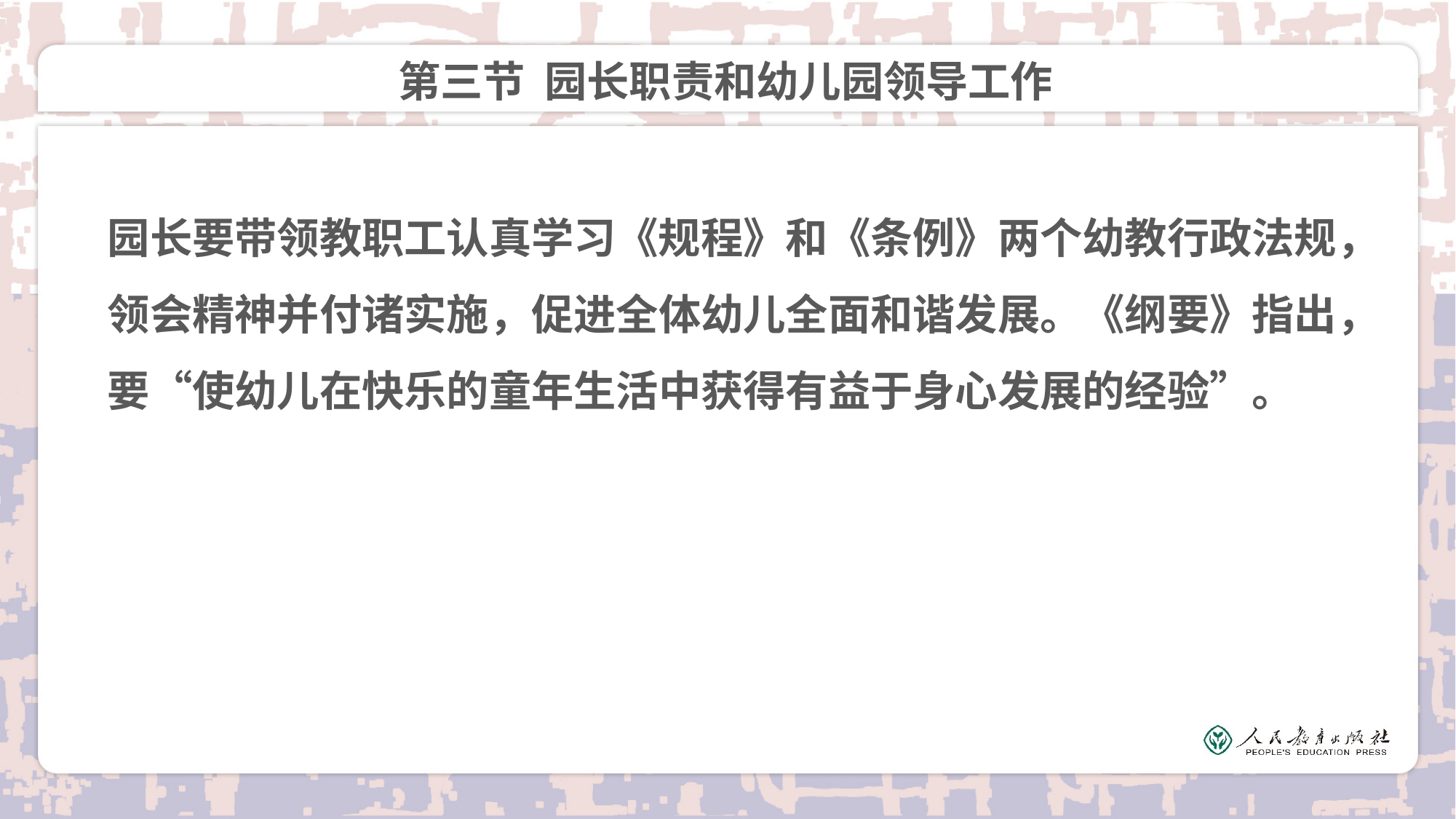

# 第三节  园长职责和幼儿园领导工作
园长要带领教职工认真学习《规程》和《条例》两个幼教行政法规，领会精神并付诸实施，促进全体幼儿全面和谐发展。《纲要》指出，要“使幼儿在快乐的童年生活中获得有益于身心发展的经验”。